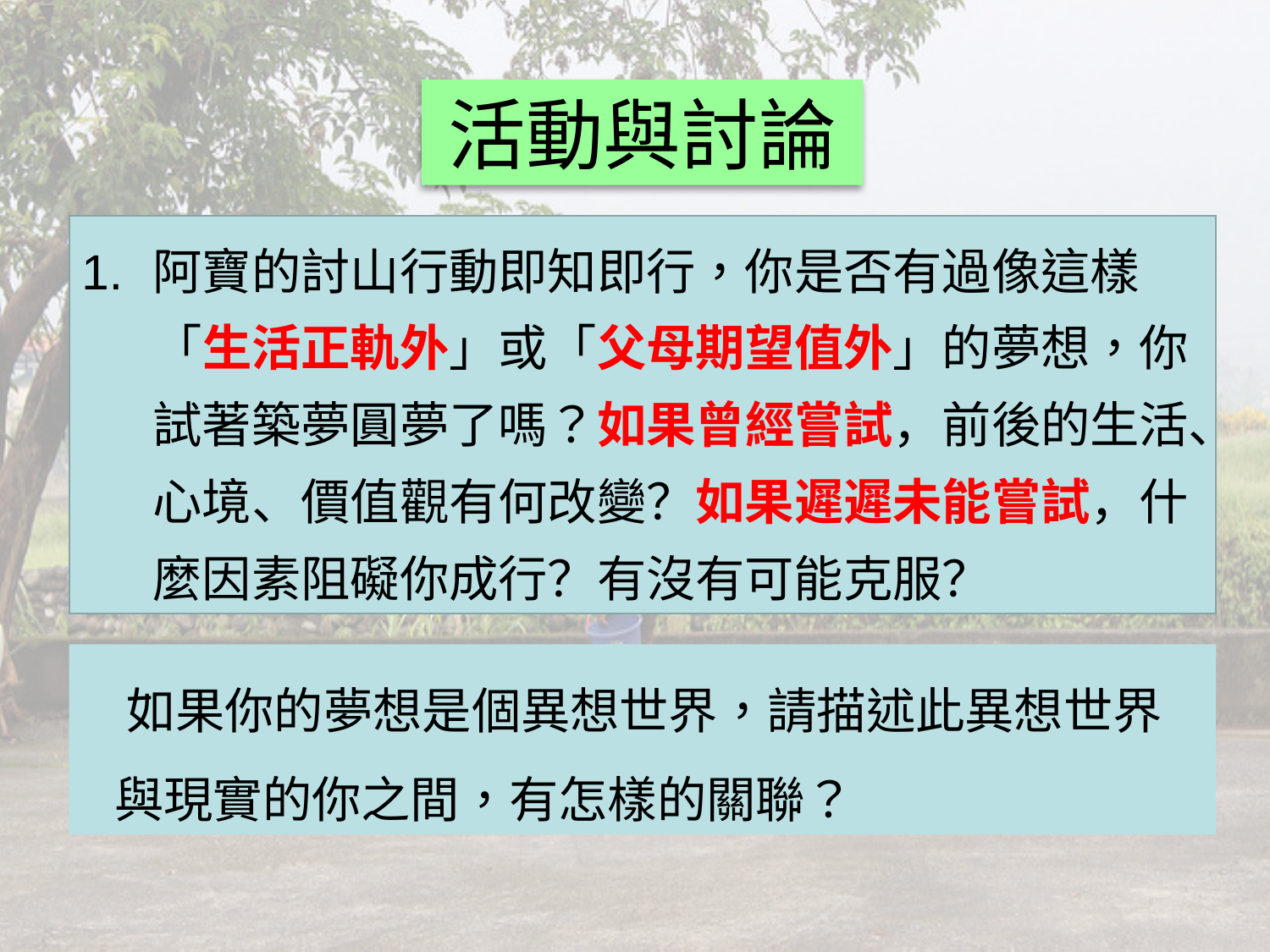

活動與討論
阿寶的討山行動即知即行，你是否有過像這樣「生活正軌外」或「父母期望值外」的夢想，你試著築夢圓夢了嗎？如果曾經嘗試，前後的生活、心境、價值觀有何改變？如果遲遲未能嘗試，什麼因素阻礙你成行？有沒有可能克服？
   如果你的夢想是個異想世界，請描述此異想世界
   與現實的你之間，有怎樣的關聯？